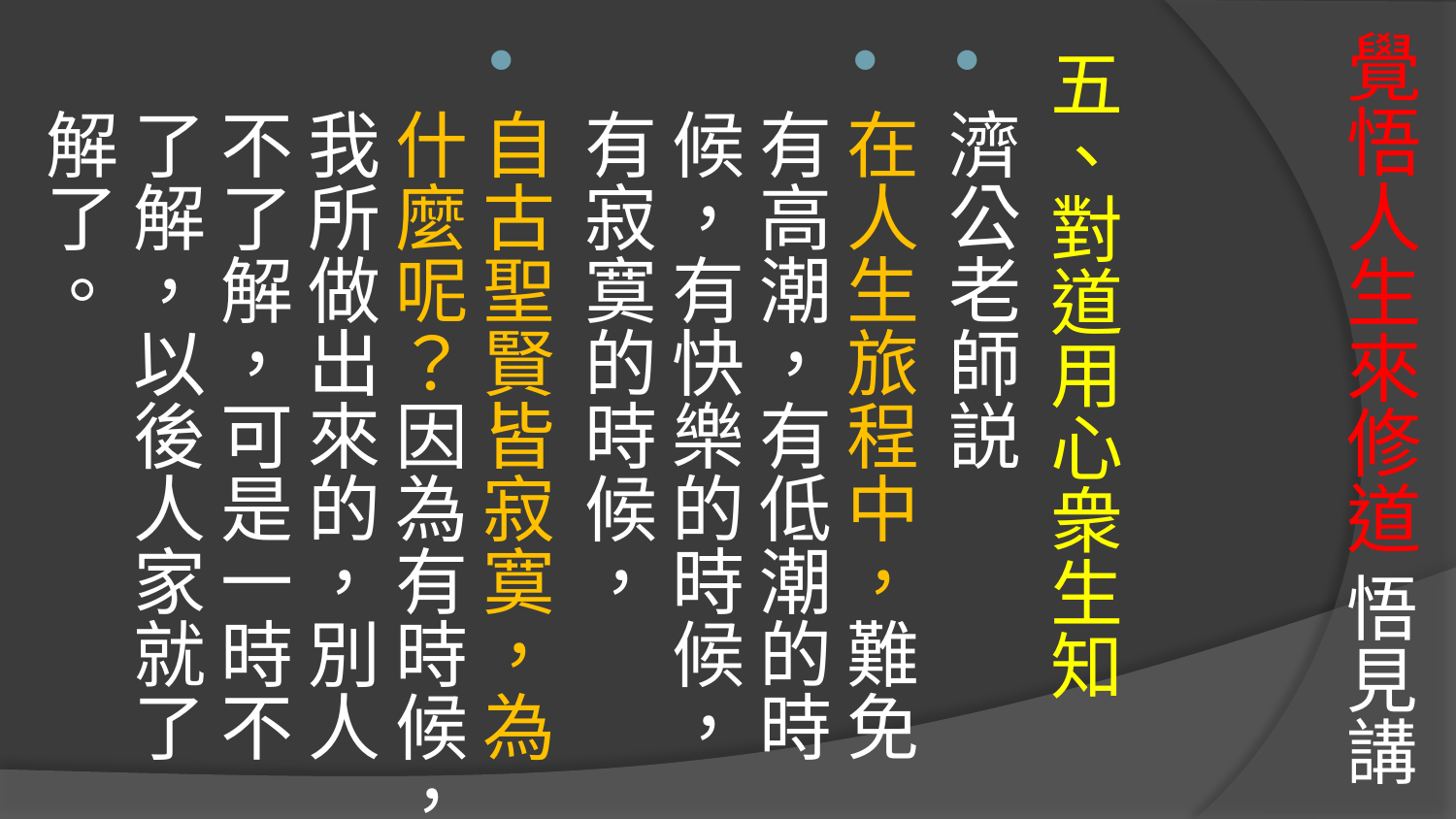

# 覺悟人生來修道 悟見講
五、對道用心衆生知
濟公老師説
在人生旅程中，難免有高潮，有低潮的時候，有快樂的時候，有寂寞的時候，
自古聖賢皆寂寞，為什麼呢？因為有時候，我所做出來的，別人不了解，可是一時不了解，以後人家就了解了。